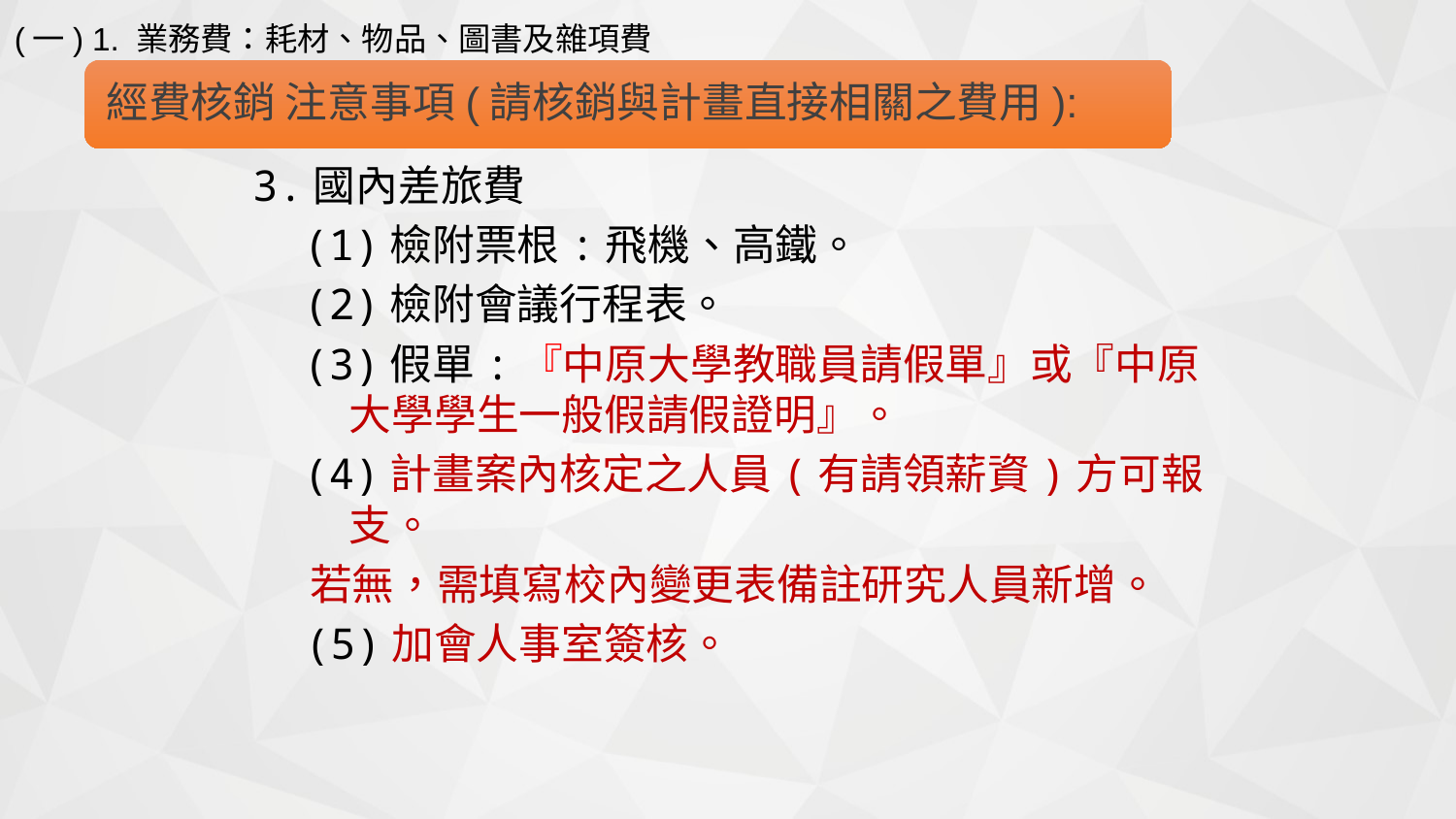

(一) 1. 業務費：耗材、物品、圖書及雜項費

經費核銷 注意事項(請核銷與計畫直接相關之費用):

3.國內差旅費
  (1)檢附票根:飛機、高鐵。
  (2)檢附會議行程表。
  (3)假單:『中原大學教職員請假單』或『中原大學學生一般假請假證明』。
  (4)計畫案內核定之人員(有請領薪資)方可報支。
     若無，需填寫校內變更表備註研究人員新增。
　(5)加會人事室簽核。